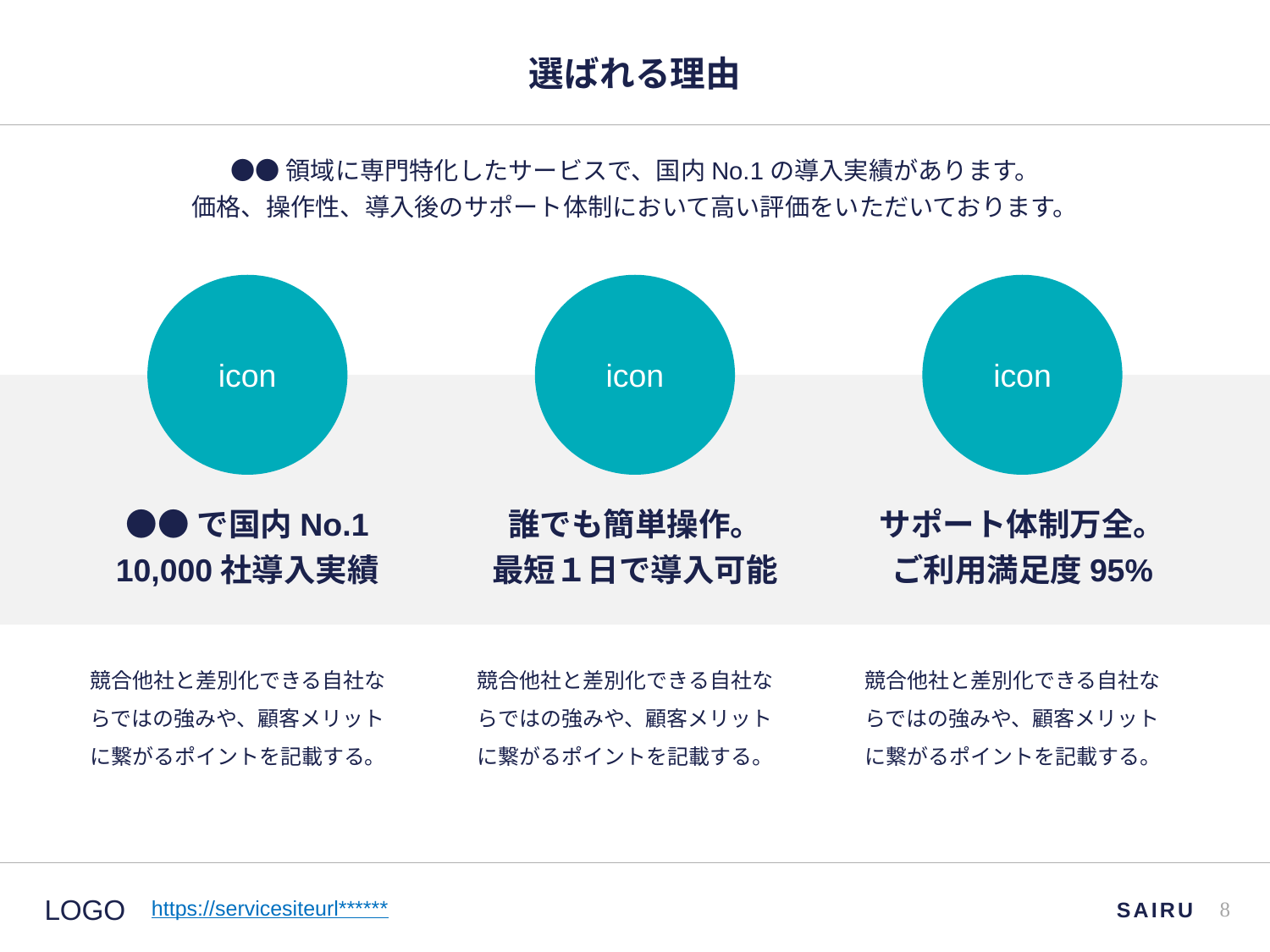

# 選ばれる理由
●●領域に専門特化したサービスで、国内No.1の導入実績があります。
価格、操作性、導入後のサポート体制において高い評価をいただいております。
icon
icon
icon

●●で国内No.1
10,000社導入実績
誰でも簡単操作。
最短１日で導入可能
サポート体制万全。
ご利用満足度95%
競合他社と差別化できる自社ならではの強みや、顧客メリットに繋がるポイントを記載する。
競合他社と差別化できる自社ならではの強みや、顧客メリットに繋がるポイントを記載する。
競合他社と差別化できる自社ならではの強みや、顧客メリットに繋がるポイントを記載する。
SAIRU
8